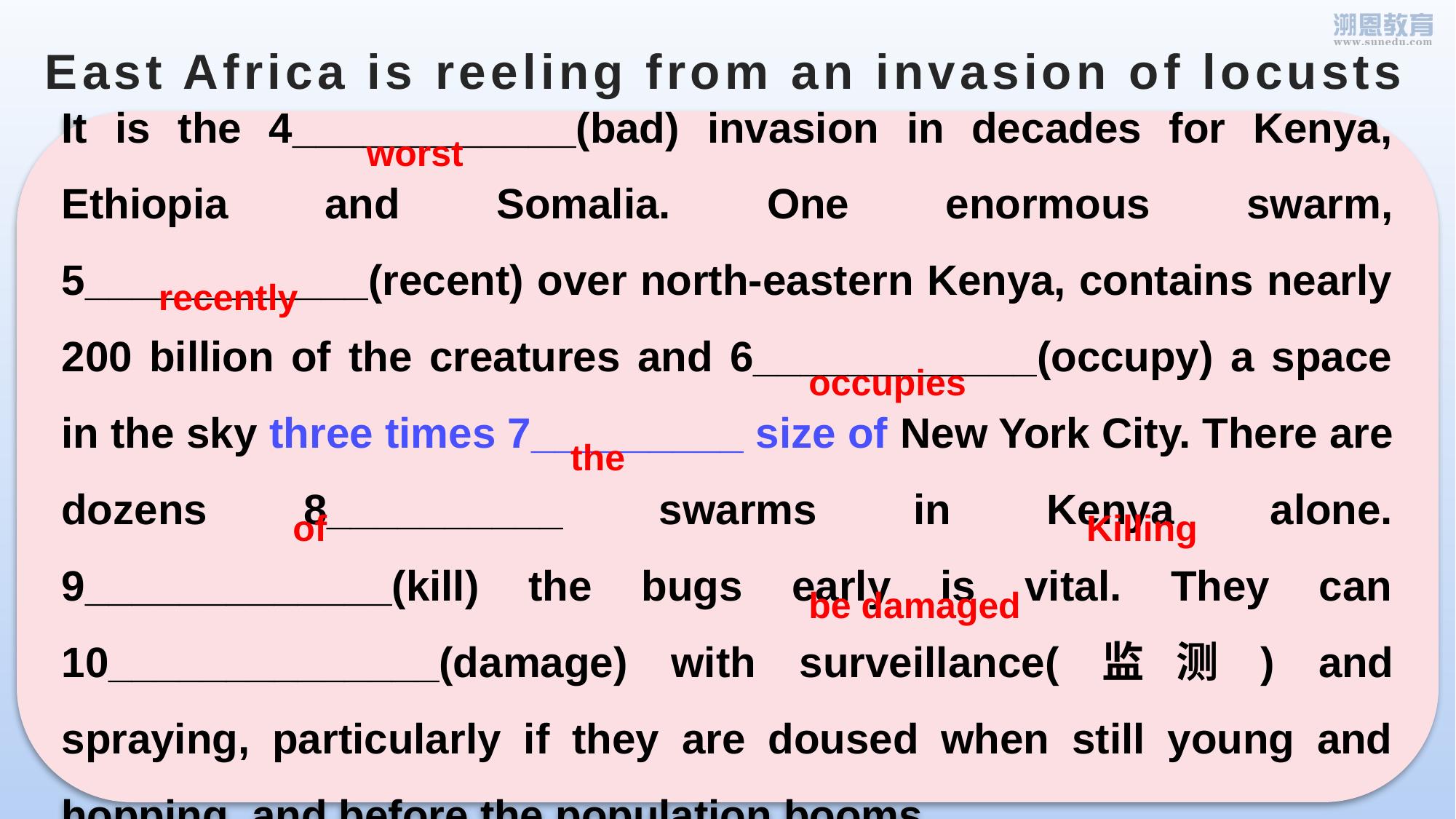

# East Africa is reeling from an invasion of locusts
It is the 4____________(bad) invasion in decades for Kenya, Ethiopia and Somalia. One enormous swarm, 5____________(recent) over north-eastern Kenya, contains nearly 200 billion of the creatures and 6____________(occupy) a space in the sky three times 7_________ size of New York City. There are dozens 8__________ swarms in Kenya alone. 9_____________(kill) the bugs early is vital. They can 10______________(damage) with surveillance(监测) and spraying, particularly if they are doused when still young and hopping, and before the population booms.
worst
recently
occupies
the
of
Killing
be damaged